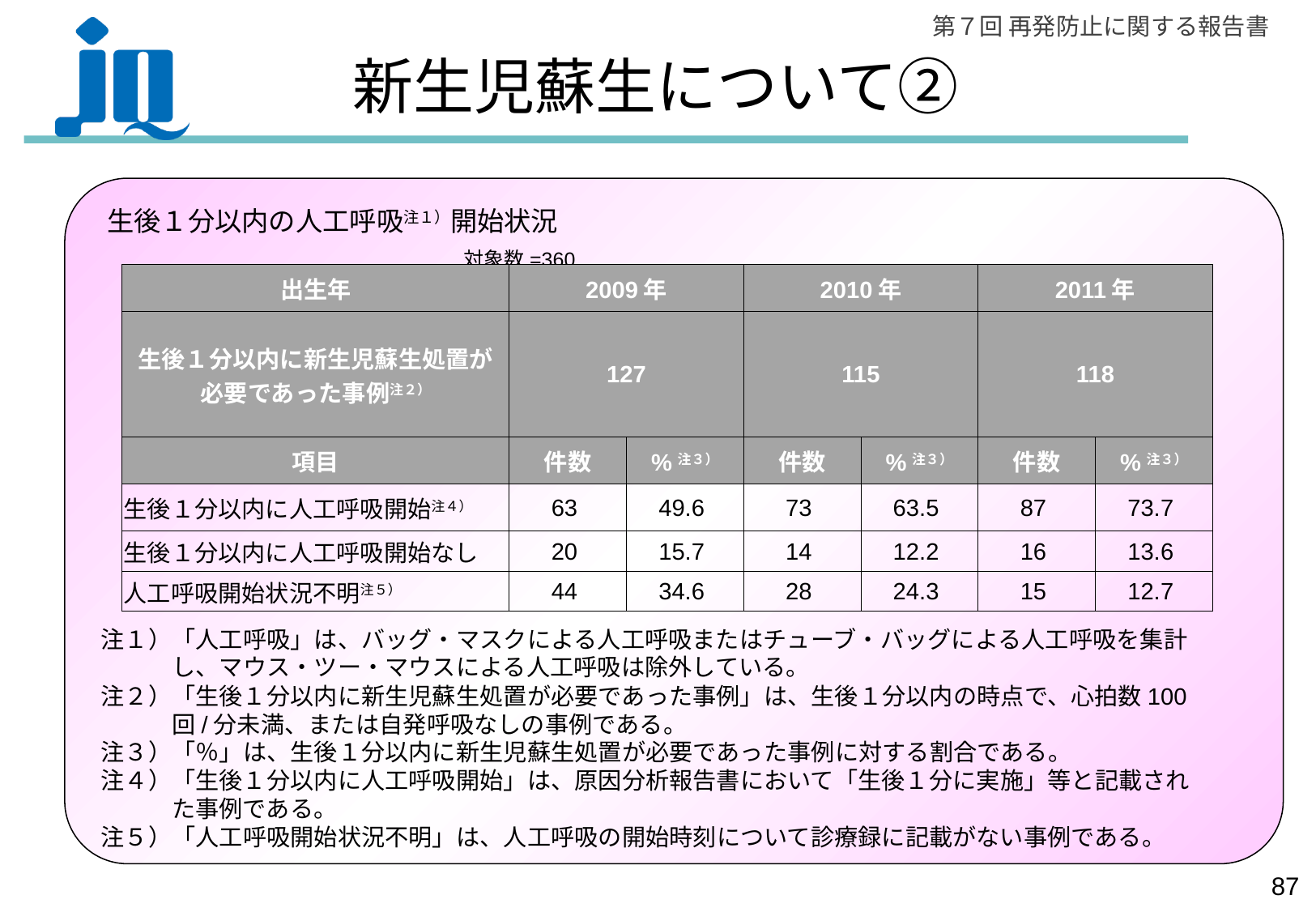

新生児蘇生について②

生後１分以内の人工呼吸注１）開始状況
　　　　　　　　　　　　　　　　　　　　　　　　　　　　　　　　　　　　　　　　　　　　　　　　　　　　　　　　　　　　　　　　　　　　　　　対象数=360
| 出生年 | 2009年 |  | 2010年 |  | 2011年 |  |
| --- | --- | --- | --- | --- | --- | --- |
| 生後１分以内に新生児蘇生処置が 必要であった事例注２） | 127 |  | 115 |  | 118 |  |
| 項目 | 件数 | %注３） | 件数 | %注３） | 件数 | %注３） |
| 生後１分以内に人工呼吸開始注４） | 63 | 49.6 | 73 | 63.5 | 87 | 73.7 |
| 生後１分以内に人工呼吸開始なし | 20 | 15.7 | 14 | 12.2 | 16 | 13.6 |
| 人工呼吸開始状況不明注５） | 44 | 34.6 | 28 | 24.3 | 15 | 12.7 |
注１）「人工呼吸」は、バッグ・マスクによる人工呼吸またはチューブ・バッグによる人工呼吸を集計
　　　し、マウス・ツー・マウスによる人工呼吸は除外している。
注２）「生後１分以内に新生児蘇生処置が必要であった事例」は、生後１分以内の時点で、心拍数100
　　　回/分未満、または自発呼吸なしの事例である。
注３）「％」は、生後１分以内に新生児蘇生処置が必要であった事例に対する割合である。
注４）「生後１分以内に人工呼吸開始」は、原因分析報告書において「生後１分に実施」等と記載され
　　　た事例である。
注５）「人工呼吸開始状況不明」は、人工呼吸の開始時刻について診療録に記載がない事例である。

87